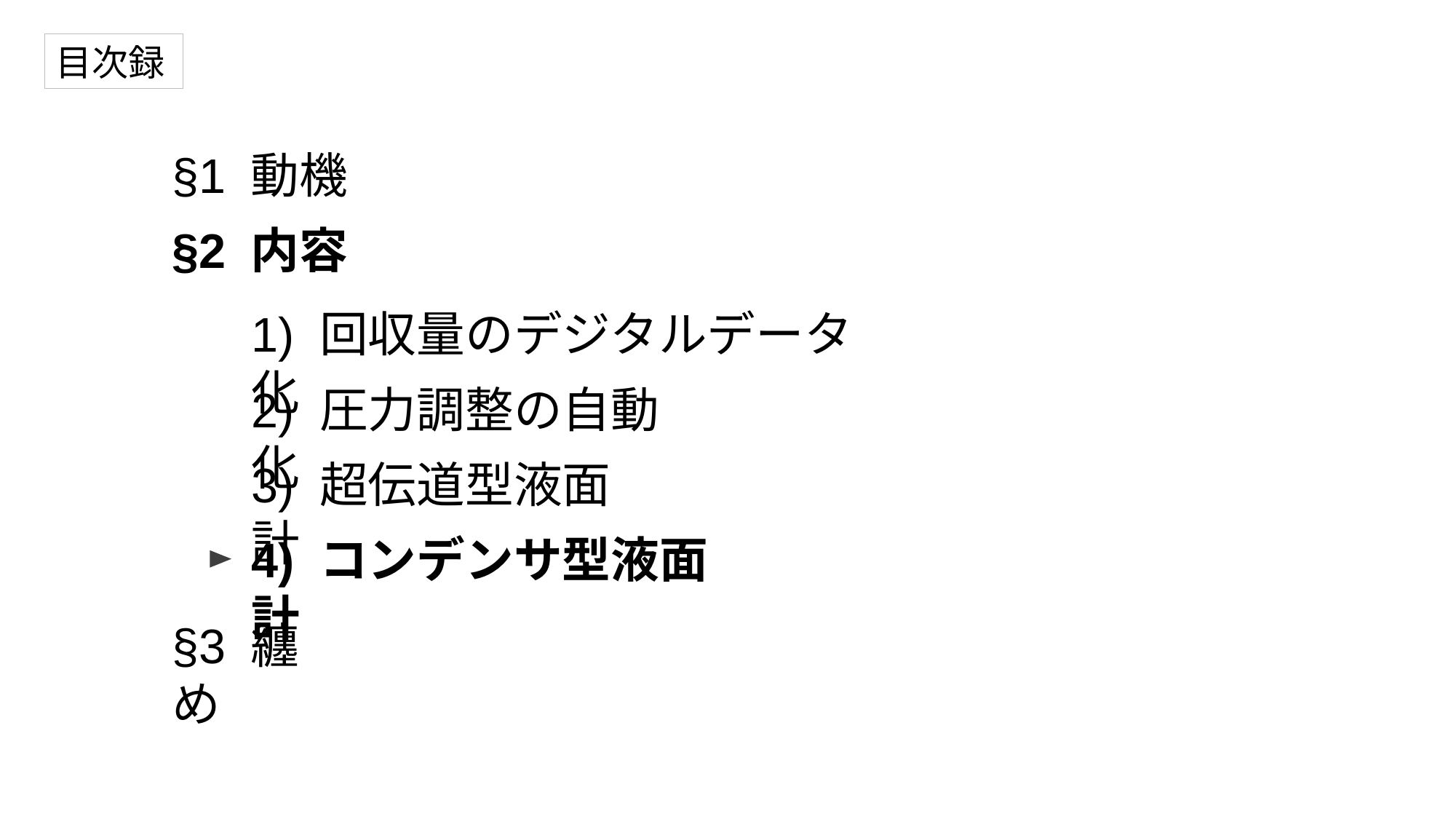

目次録
§1 動機
§2 内容
1) 回収量のデジタルデータ化
2) 圧力調整の自動化
3) 超伝道型液面計
4) コンデンサ型液面計

§3 纏め